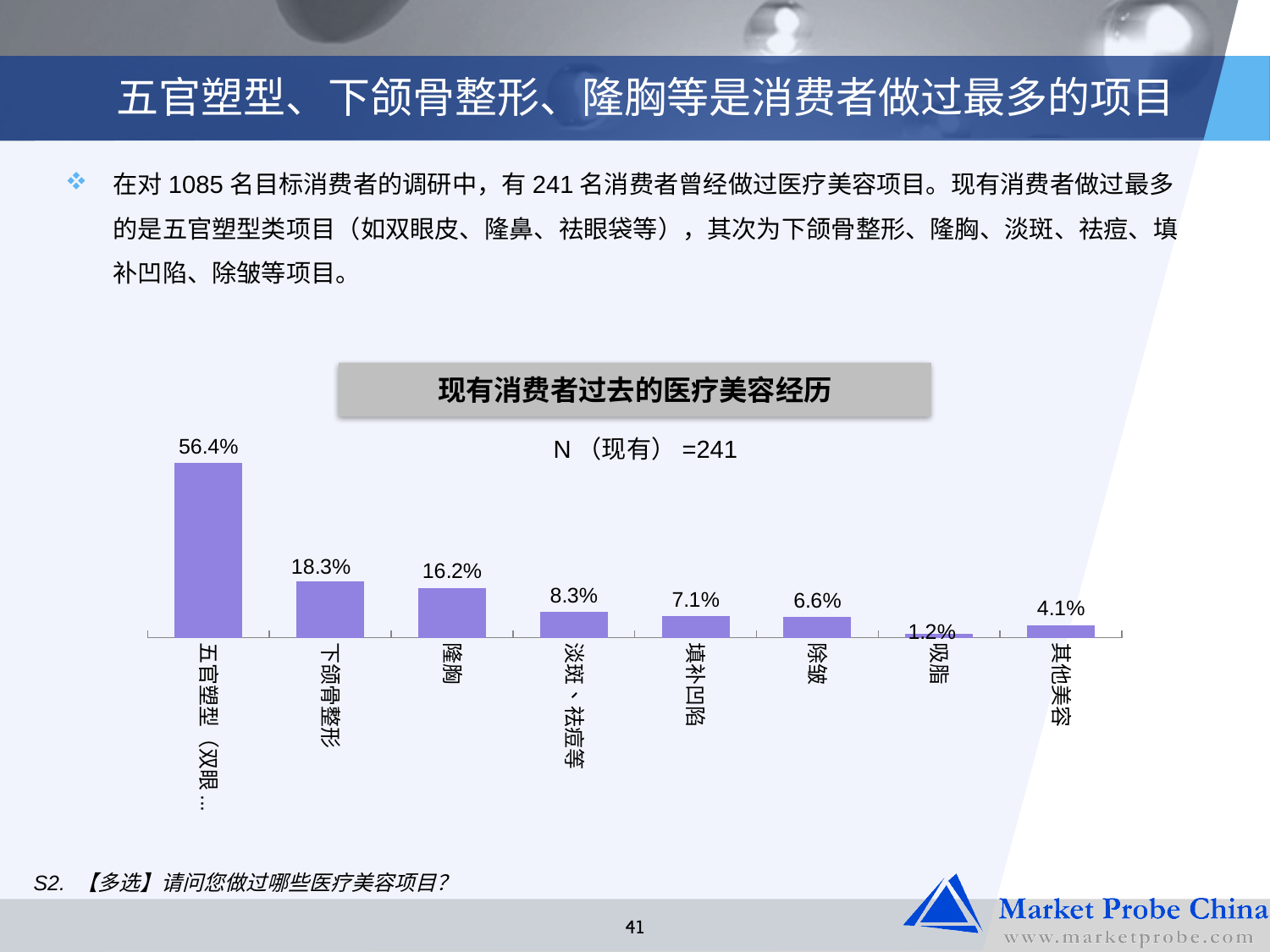

# 五官塑型、下颌骨整形、隆胸等是消费者做过最多的项目
在对1085名目标消费者的调研中，有241名消费者曾经做过医疗美容项目。现有消费者做过最多的是五官塑型类项目（如双眼皮、隆鼻、祛眼袋等），其次为下颌骨整形、隆胸、淡斑、祛痘、填补凹陷、除皱等项目。

现有消费者过去的医疗美容经历

### Chart

| Category | 总计 |
|---|---|
| 五官塑型（双眼皮、隆鼻、祛眼袋等） | 0.5643153526970957 |
| 下颌骨整形 | 0.1825726141078838 |
| 隆胸 | 0.16182572614107885 |
| 淡斑、祛痘等 | 0.08298755186721991 |
| 填补凹陷 | 0.07053941908713693 |
| 除皱 | 0.06639004149377593 |
| 吸脂 | 0.012448132780082987 |
| 其他美容 | 0.041493775933609964 |
N（现有）=241
S2. 【多选】请问您做过哪些医疗美容项目？
41